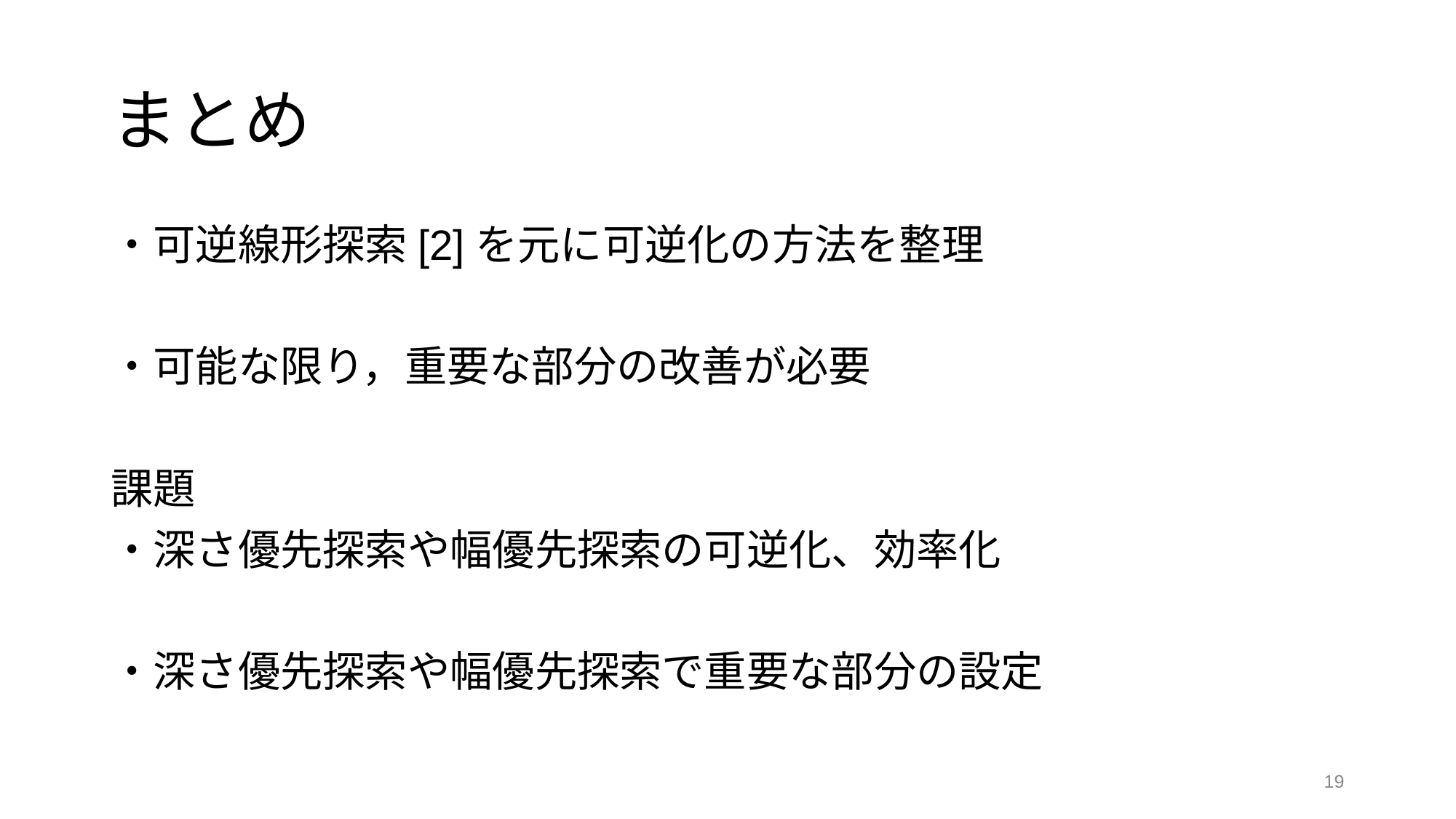

# まとめ
・可逆線形探索[2]を元に可逆化の方法を整理

・可能な限り，重要な部分の改善が必要

課題
・深さ優先探索や幅優先探索の可逆化、効率化

・深さ優先探索や幅優先探索で重要な部分の設定
19